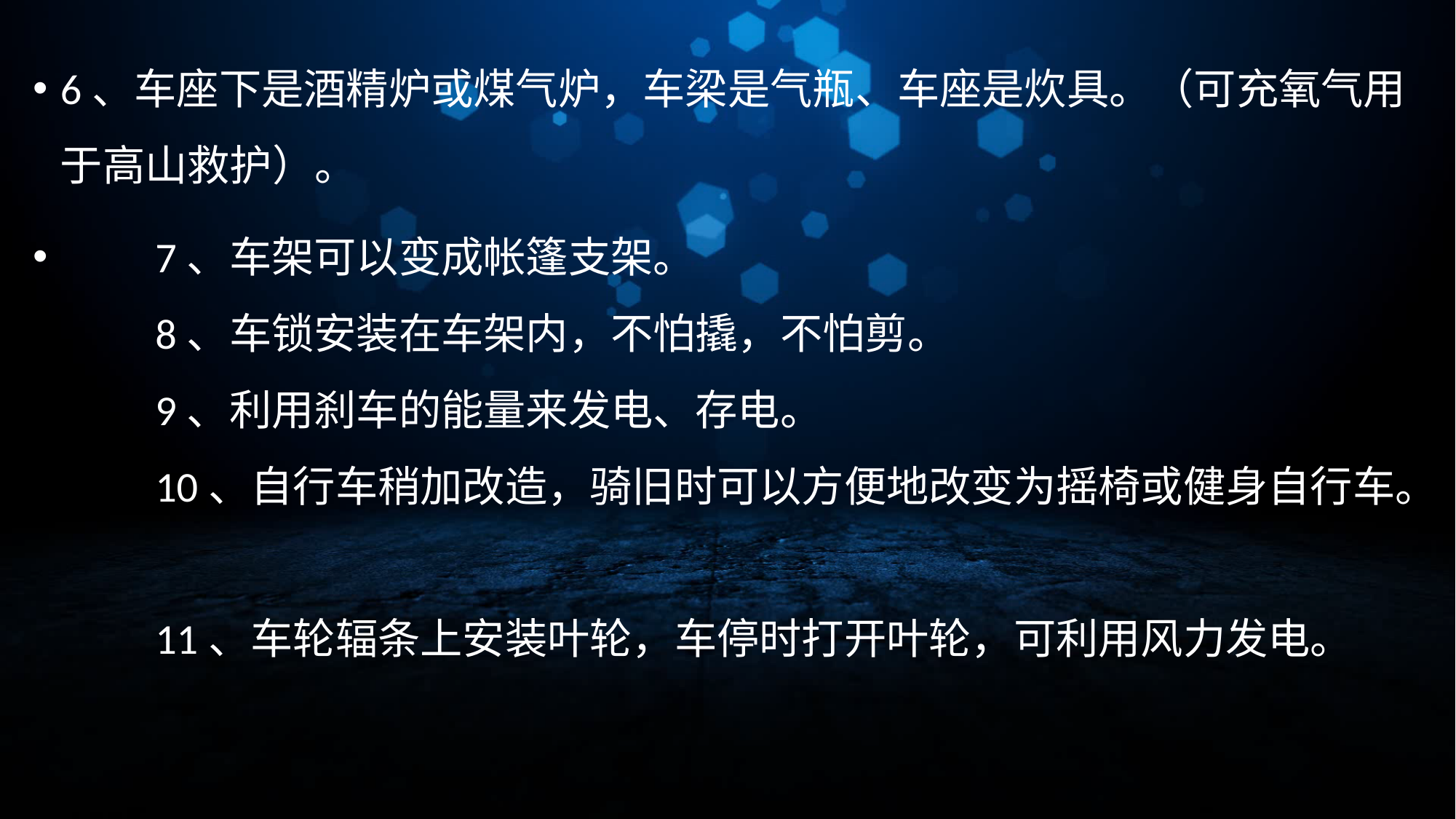

#
6、车座下是酒精炉或煤气炉，车梁是气瓶、车座是炊具。（可充氧气用于高山救护）。
　　7、车架可以变成帐篷支架。
　　8、车锁安装在车架内，不怕撬，不怕剪。
　　9、利用刹车的能量来发电、存电。
　　10、自行车稍加改造，骑旧时可以方便地改变为摇椅或健身自行车。
　　11、车轮辐条上安装叶轮，车停时打开叶轮，可利用风力发电。